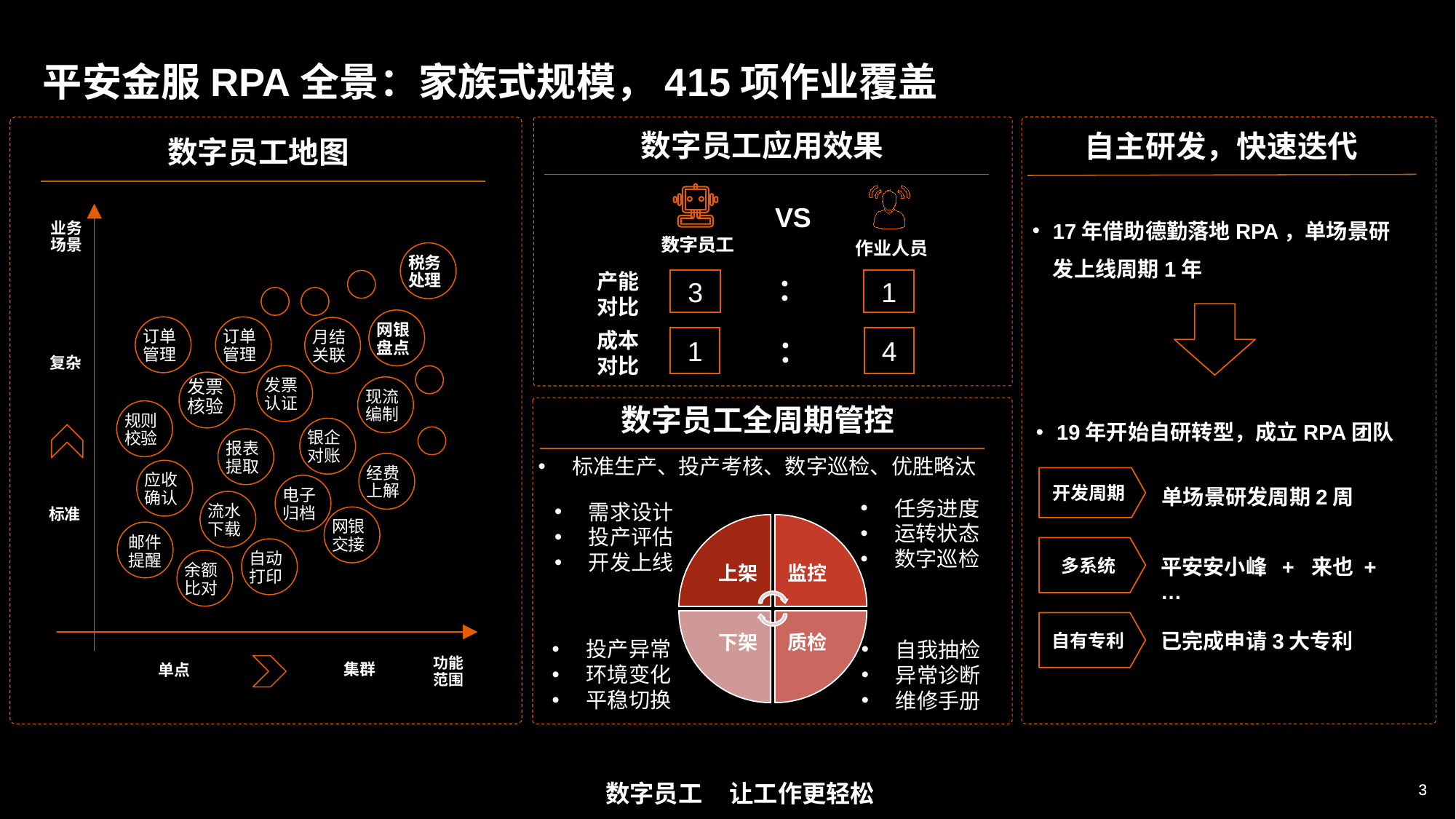

# 平安金服RPA全景：家族式规模，415项作业覆盖

数字员工应用效果
自主研发，快速迭代
数字员工地图

数字员工

数字员工

作业人员
VS
17年借助德勤落地RPA，单场景研发上线周期1年
业务场景

税务
处理
产能对比
：
3
1

网银
盘点

成本对比
订单
管理
订单
管理
月结
关联
1
4
：
复杂

发票
认证

发票
核验

现流
编制

数字员工全周期管控

19年开始自研转型，成立RPA团队
规则
校验

银企
对账

报表
提取
标准生产、投产考核、数字巡检、优胜略汰

经费
上解

应收
确认
开发周期

单场景研发周期2周
电子
归档
任务进度
运转状态
数字巡检

需求设计
投产评估
开发上线

流水
下载
标准
上架
监控
质检
下架

网银
交接

邮件
提醒
多系统

自动
打印
平安安小峰  +  来也 + …

余额
比对

自有专利

已完成申请3大专利
投产异常
环境变化
平稳切换
自我抽检
异常诊断
维修手册

功能范围

集群
单点